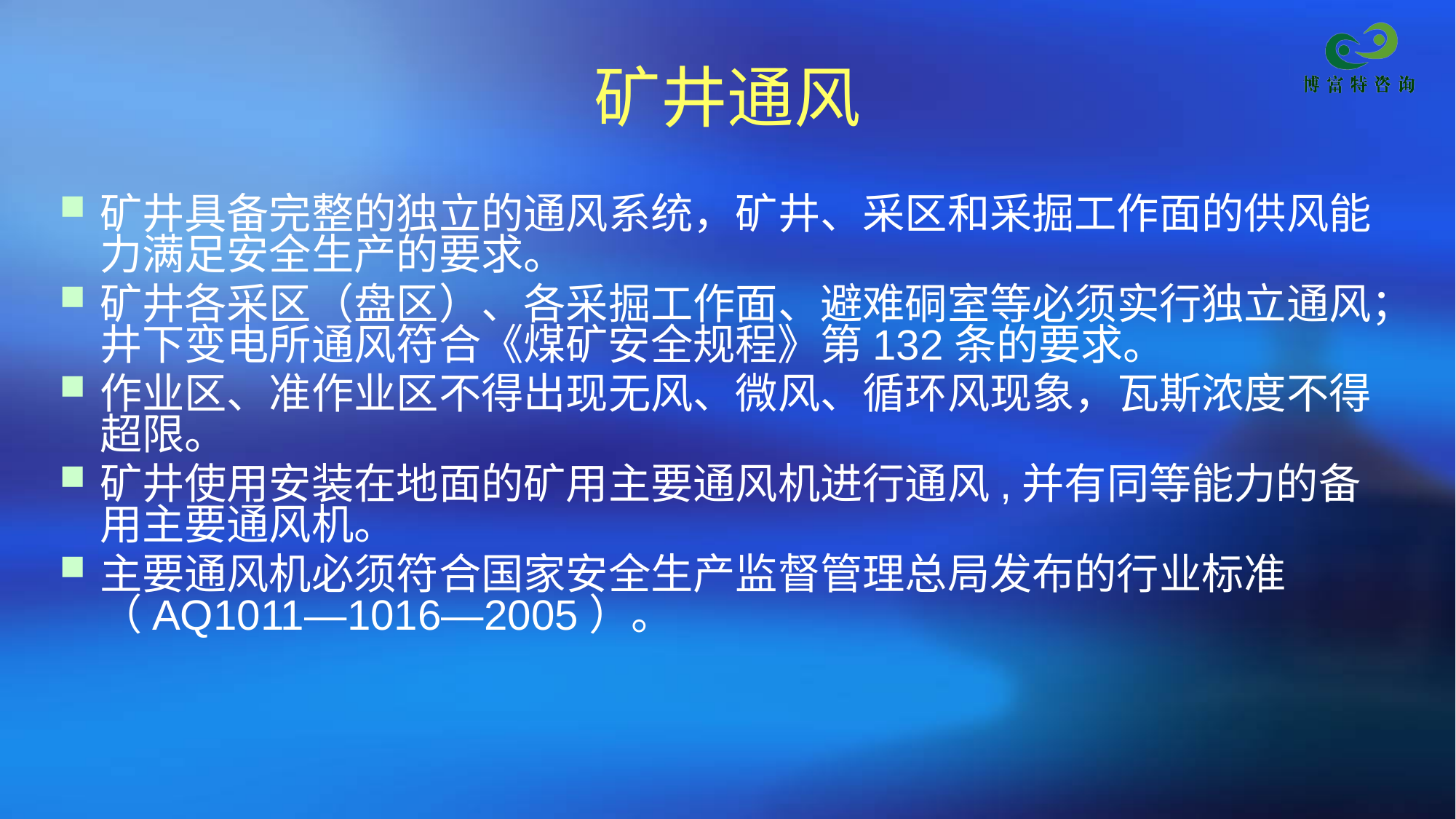

# 矿井通风
矿井具备完整的独立的通风系统，矿井、采区和采掘工作面的供风能力满足安全生产的要求。
矿井各采区（盘区）、各采掘工作面、避难硐室等必须实行独立通风；井下变电所通风符合《煤矿安全规程》第132条的要求。
作业区、准作业区不得出现无风、微风、循环风现象，瓦斯浓度不得超限。
矿井使用安装在地面的矿用主要通风机进行通风,并有同等能力的备用主要通风机。
主要通风机必须符合国家安全生产监督管理总局发布的行业标准（AQ1011—1016—2005）。